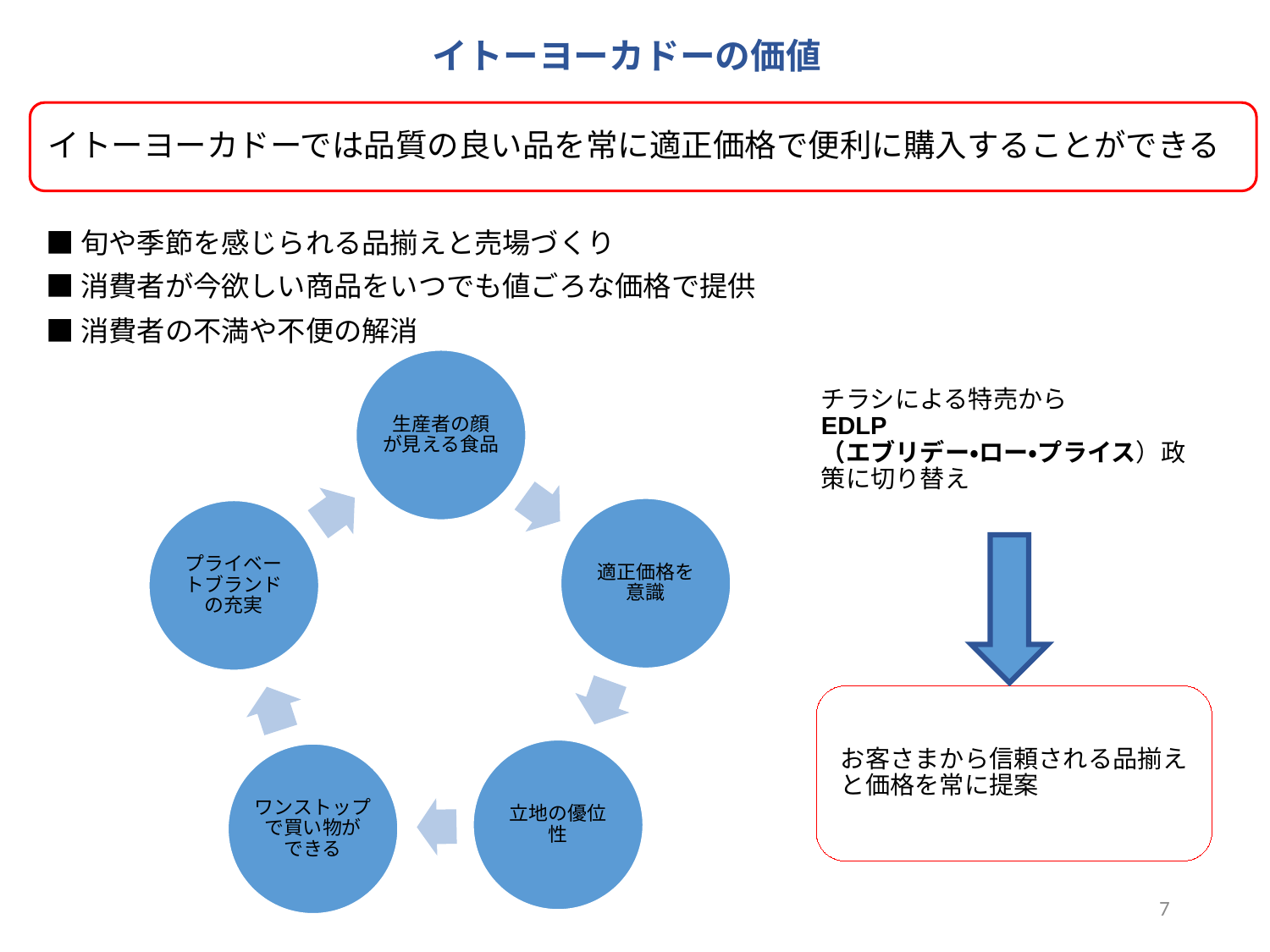

イトーヨーカドーの価値
イトーヨーカドーでは品質の良い品を常に適正価格で便利に購入することができる
■旬や季節を感じられる品揃えと売場づくり
■消費者が今欲しい商品をいつでも値ごろな価格で提供
■消費者の不満や不便の解消
チラシによる特売から
EDLP
（エブリデー・ロー・プライス）政策に切り替え

お客さまから信頼される品揃えと価格を常に提案
生産者の顔が見える食品

適正価格を
意識

立地の優位性

ワンストップで買い物が
できる

プライベートブランド
の充実

7